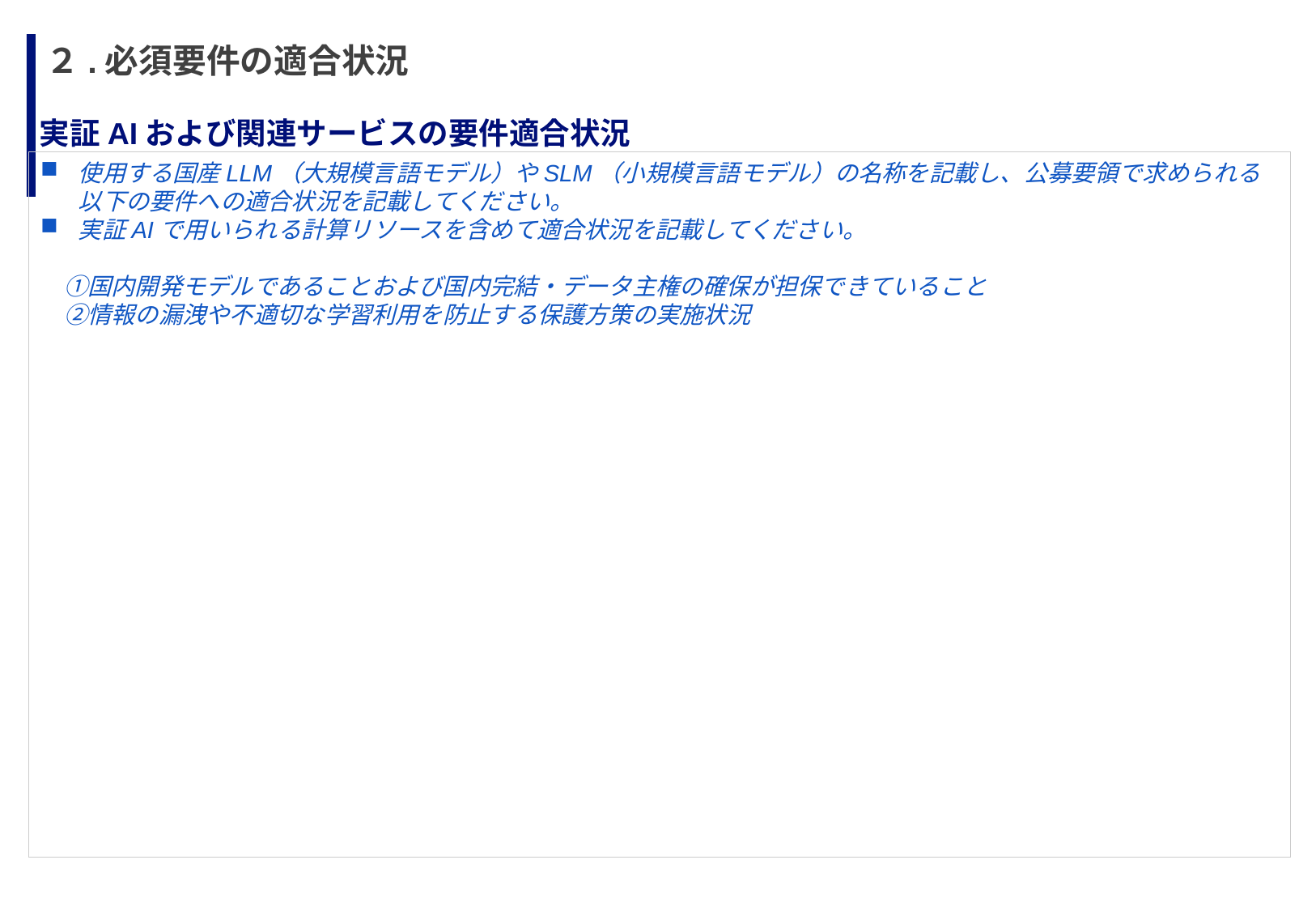

# ２.必須要件の適合状況

実証AIおよび関連サービスの要件適合状況
使用する国産LLM（大規模言語モデル）やSLM（小規模言語モデル）の名称を記載し、公募要領で求められる以下の要件への適合状況を記載してください。
実証AIで用いられる計算リソースを含めて適合状況を記載してください。
　①国内開発モデルであることおよび国内完結・データ主権の確保が担保できていること
　②情報の漏洩や不適切な学習利用を防止する保護方策の実施状況